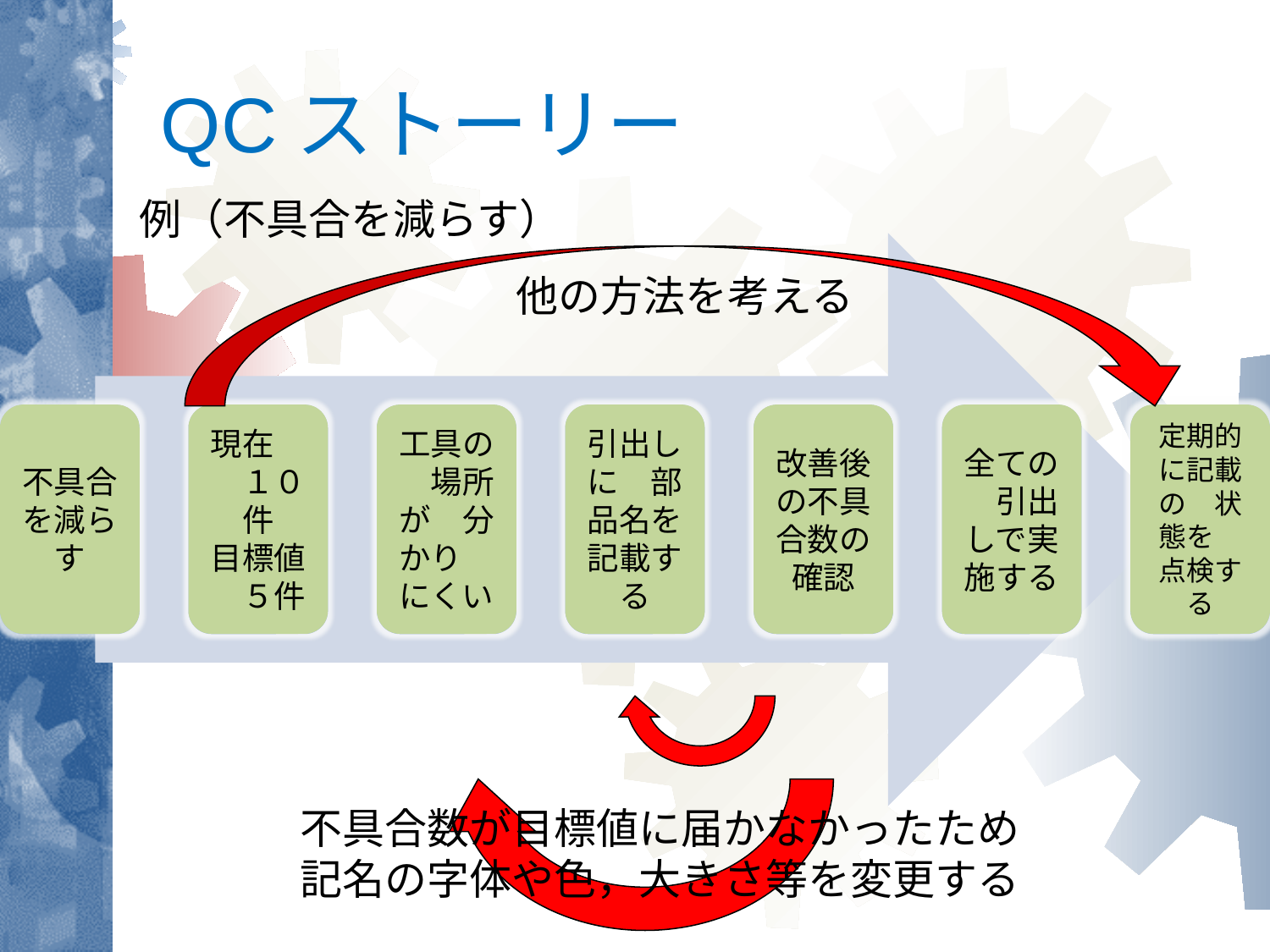

# QCストーリー
例（不具合を減らす）
不具合を減らす

他の方法を考える

不具合数が目標値に届かなかったため
記名の字体や色，大きさ等を変更する